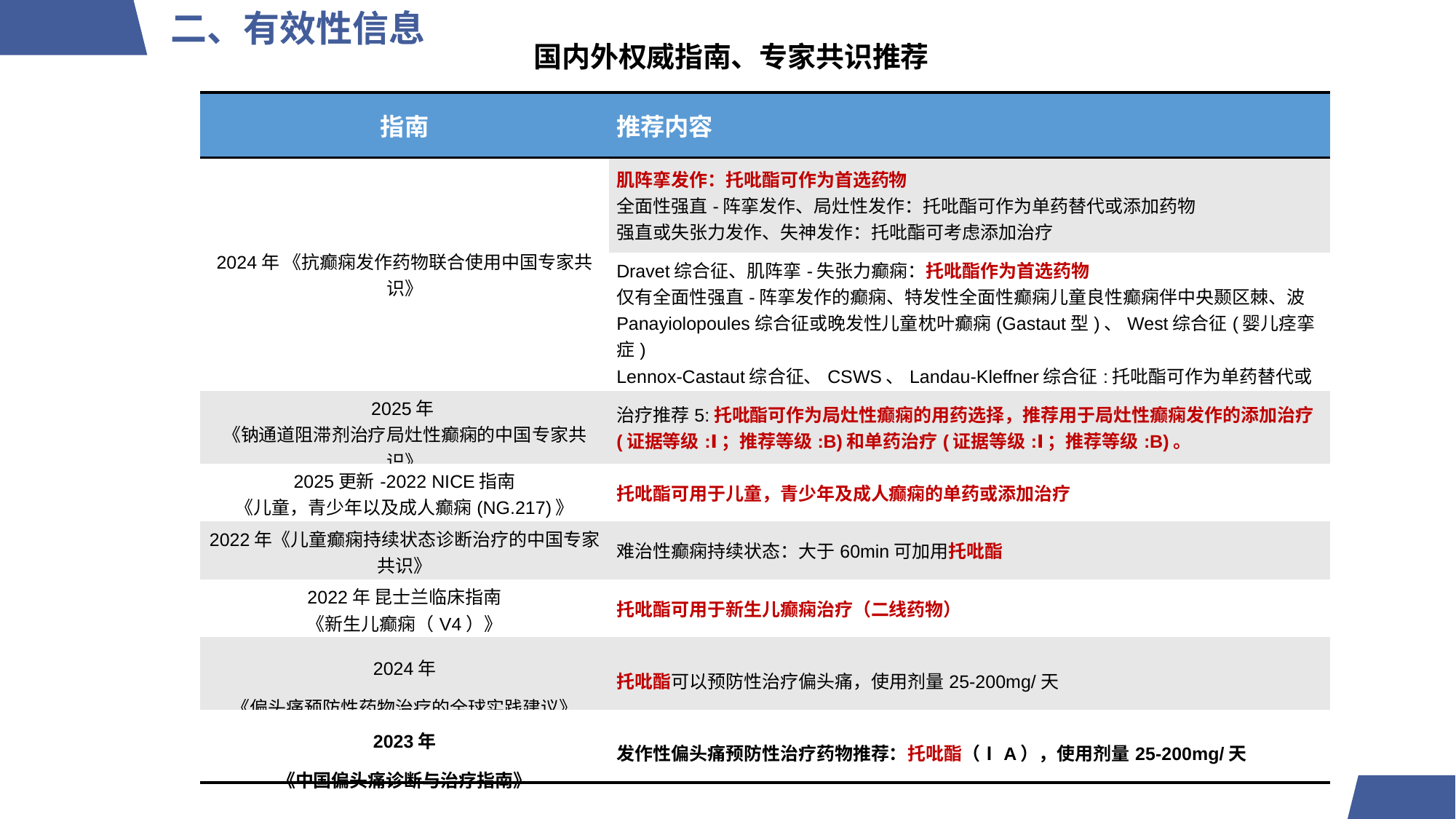

二、有效性信息
国内外权威指南、专家共识推荐
| 指南 | 推荐内容 |
| --- | --- |
| 2024年 《抗癫痫发作药物联合使用中国专家共识》 | 肌阵挛发作：托吡酯可作为首选药物 全面性强直-阵挛发作、局灶性发作：托吡酯可作为单药替代或添加药物 强直或失张力发作、失神发作：托吡酯可考虑添加治疗 |
|  | Dravet综合征、肌阵挛-失张力癫痫：托吡酯作为首选药物 仅有全面性强直-阵挛发作的癫痫、特发性全面性癫痫儿童良性癫痫伴中央颞区棘、波Panayiolopoules综合征或晚发性儿童枕叶癫痫(Gastaut型)、West综合征(婴儿痉挛症) Lennox-Castaut综合征、CSWS、Landau-Kleffner综合征:托吡酯可作为单药替代或添加药物 |
| 2025年 《钠通道阻滞剂治疗局灶性癫痫的中国专家共识》 | 治疗推荐5:托吡酯可作为局灶性癫痫的用药选择，推荐用于局灶性癫痫发作的添加治疗(证据等级:Ⅰ；推荐等级:B)和单药治疗(证据等级:Ⅰ；推荐等级:B)。 |
| 2025更新-2022 NICE指南 《儿童，青少年以及成人癫痫(NG.217)》 | 托吡酯可用于儿童，青少年及成人癫痫的单药或添加治疗 |
| 2022年《儿童癫痫持续状态诊断治疗的中国专家共识》 | 难治性癫痫持续状态：大于60min可加用托吡酯 |
| 2022年 昆士兰临床指南 《新生儿癫痫（V4）》 | 托吡酯可用于新生儿癫痫治疗（二线药物） |
| 2024年 《偏头痛预防性药物治疗的全球实践建议》 | 托吡酯可以预防性治疗偏头痛，使用剂量25-200mg/天 |
| 2023年 《中国偏头痛诊断与治疗指南》 | 发作性偏头痛预防性治疗药物推荐：托吡酯（ⅠA），使用剂量25-200mg/天 |